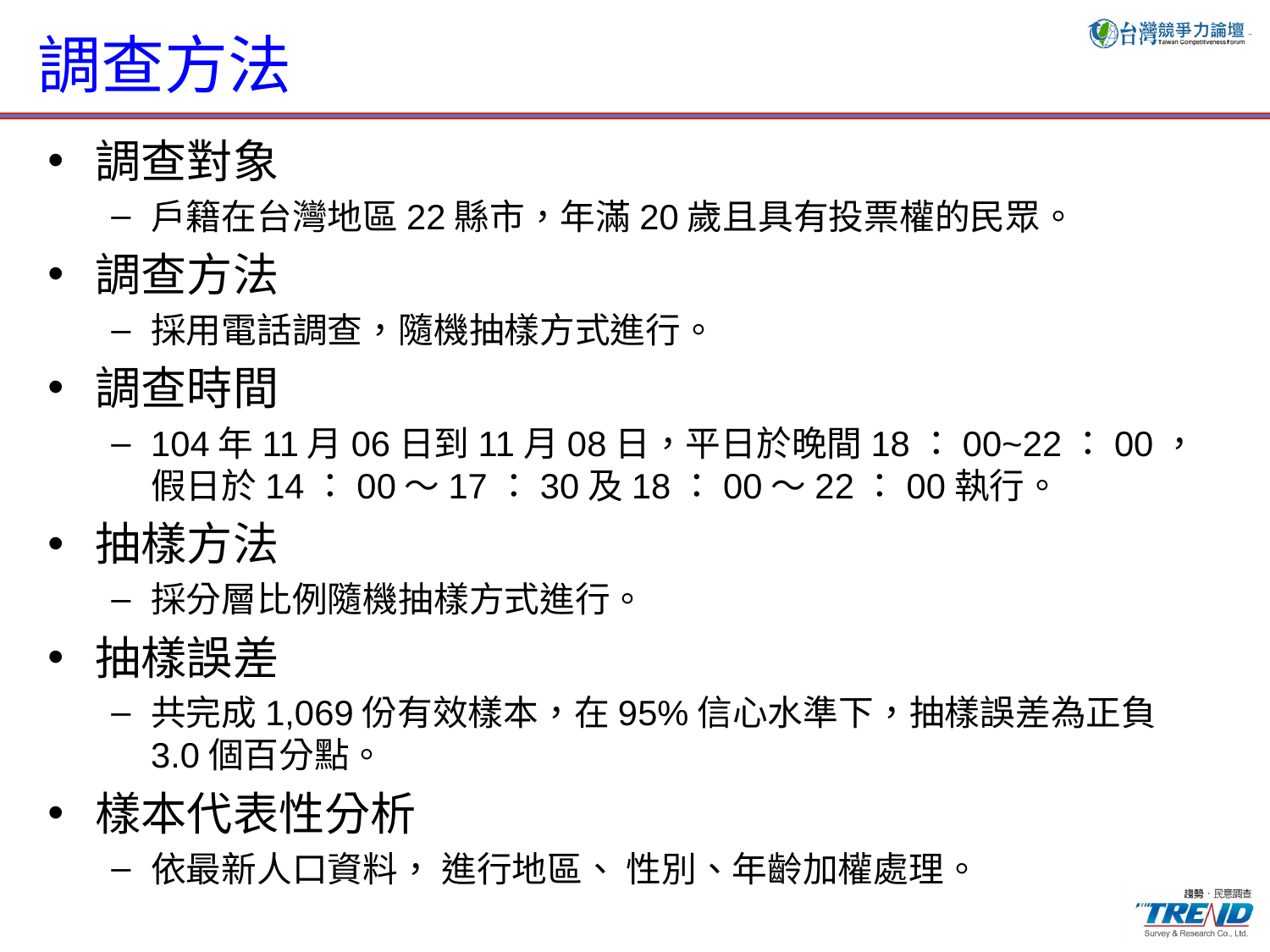

# 調查方法
調查對象
戶籍在台灣地區22縣市，年滿20歲且具有投票權的民眾。
調查方法
採用電話調查，隨機抽樣方式進行。
調查時間
104年11月06日到11月08日，平日於晚間18：00~22：00，假日於14：00～17：30及18：00～22：00執行。
抽樣方法
採分層比例隨機抽樣方式進行。
抽樣誤差
共完成1,069份有效樣本，在95%信心水準下，抽樣誤差為正負3.0個百分點。
樣本代表性分析
依最新人口資料， 進行地區、 性別、年齡加權處理。